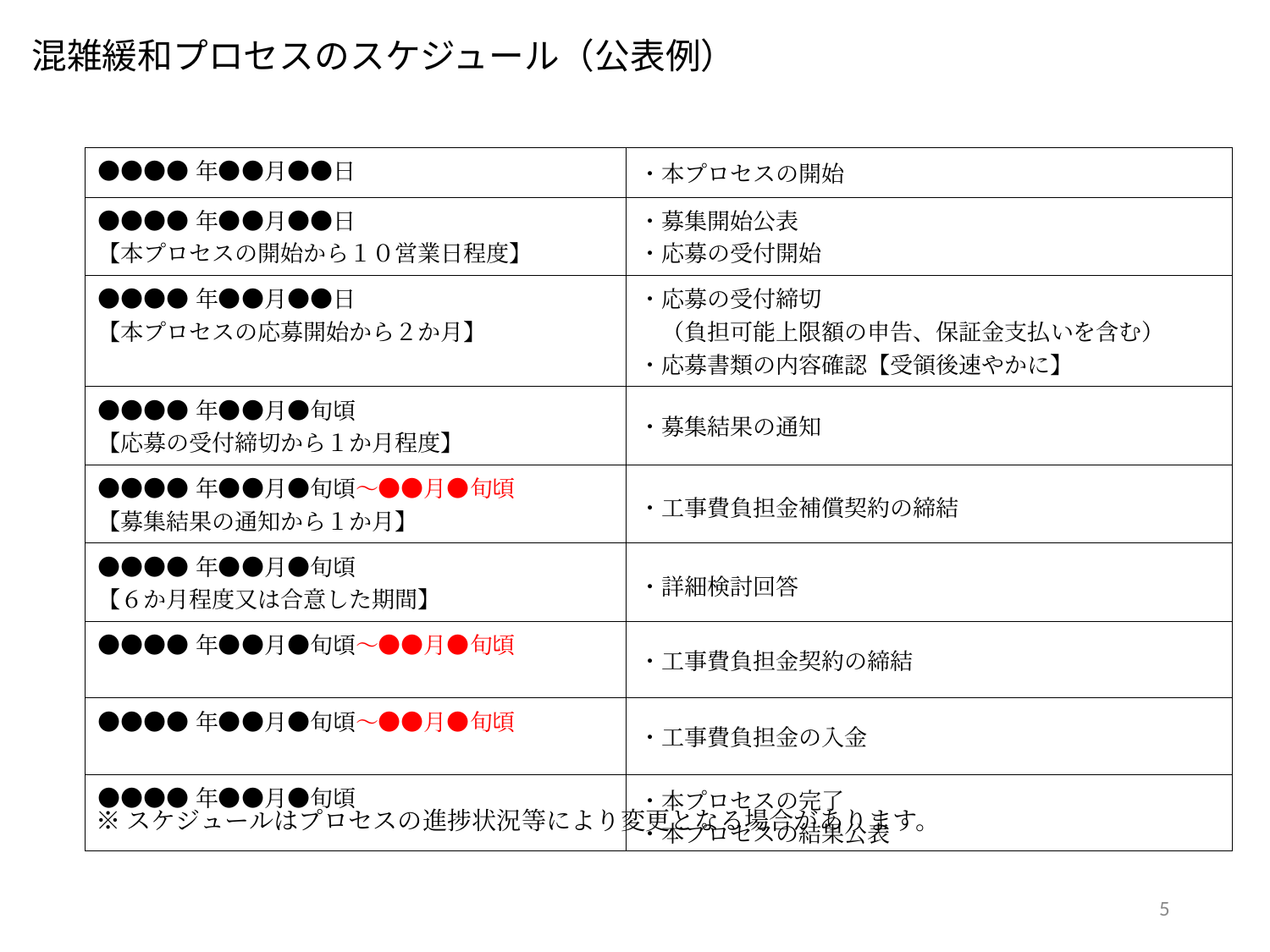

混雑緩和プロセスのスケジュール（公表例）
| ●●●●年●●月●●日 | ・本プロセスの開始 |
| --- | --- |
| ●●●●年●●月●●日 【本プロセスの開始から１０営業日程度】 | ・募集開始公表 ・応募の受付開始 |
| ●●●●年●●月●●日 【本プロセスの応募開始から２か月】 | ・応募の受付締切 　（負担可能上限額の申告、保証金支払いを含む） ・応募書類の内容確認【受領後速やかに】 |
| ●●●●年●●月●旬頃 【応募の受付締切から１か月程度】 | ・募集結果の通知 |
| ●●●●年●●月●旬頃～●●月●旬頃 【募集結果の通知から１か月】 | ・工事費負担金補償契約の締結 |
| ●●●●年●●月●旬頃 【６か月程度又は合意した期間】 | ・詳細検討回答 |
| ●●●●年●●月●旬頃～●●月●旬頃 | ・工事費負担金契約の締結 |
| ●●●●年●●月●旬頃～●●月●旬頃 | ・工事費負担金の入金 |
| ●●●●年●●月●旬頃 | ・本プロセスの完了 ・本プロセスの結果公表 |
| ●●●●年●●月●●日 | ・本プロセスの開始 |
| --- | --- |
| ●●●●年●●月●●日 【本プロセスの開始から１０営業日程度】 | ・募集開始公表 ・応募の受付開始 |
| ●●●●年●●月●●日 【本プロセスの応募開始から２か月】 | ・応募の受付締切 　（負担可能上限額の申告、保証金支払いを含む） ・応募書類の内容確認【受領後速やかに】 |
| ●●●●年●●月●旬頃 【応募の受付締切から１か月程度】 | ・募集結果の通知 |
| ●●●●年●●月●旬頃 【募集結果の通知から１か月】 | ・工事費負担金補償契約の締結 |
| ●●●●年●●月●旬頃 【６か月程度又は合意した期間】 | ・詳細検討回答 |
| ●●●●年●●月●旬頃 | ・工事費負担金契約の締結 |
| ●●●●年●●月●旬頃 | ・工事費負担金の入金 |
| ●●●●年●●月●旬頃 | ・本プロセスの完了 ・本プロセスの結果公表 |
※スケジュールはプロセスの進捗状況等により変更となる場合があります。
5